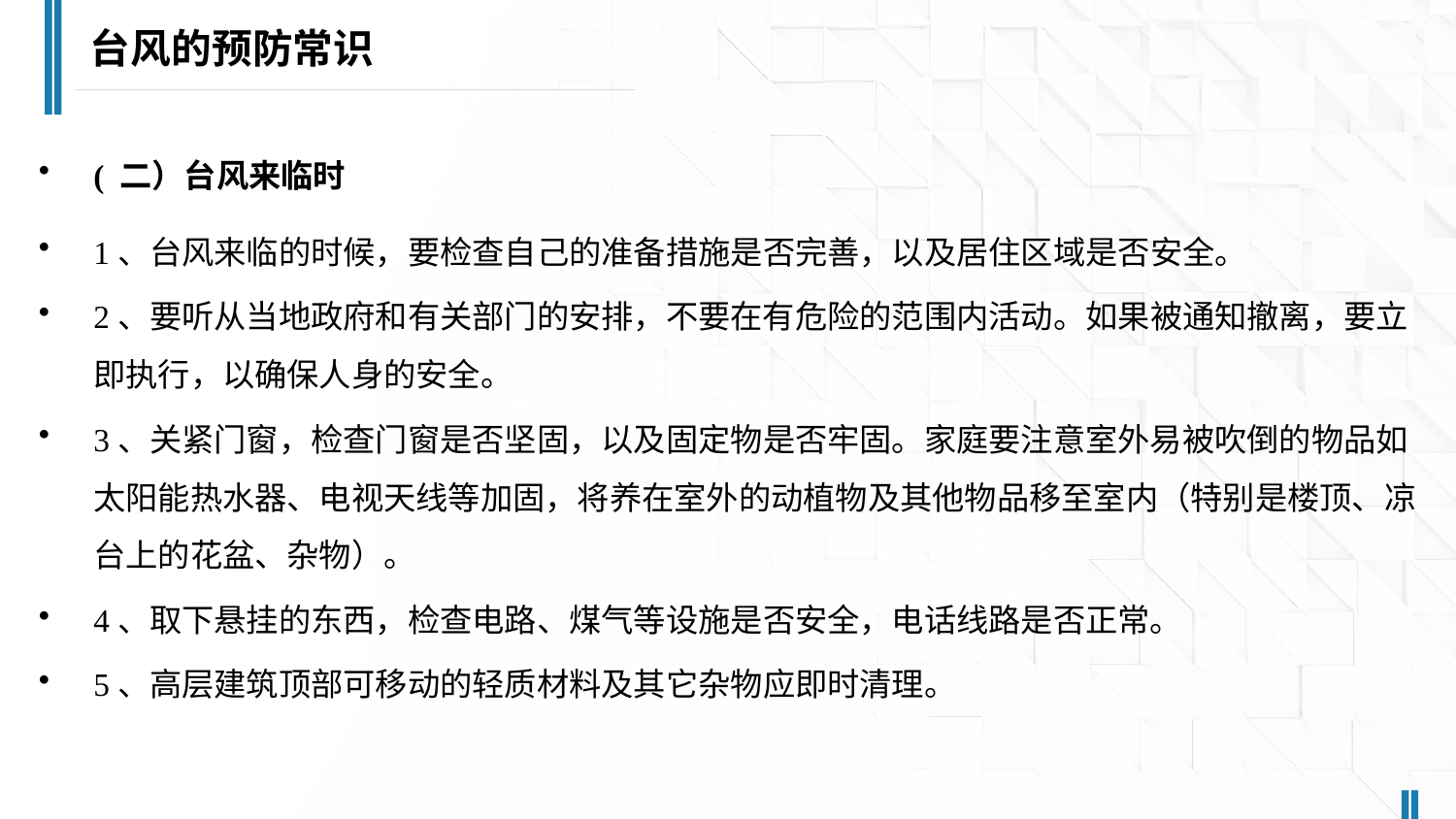

台风的预防常识
( 二）台风来临时
1、台风来临的时候，要检查自己的准备措施是否完善，以及居住区域是否安全。
2、要听从当地政府和有关部门的安排，不要在有危险的范围内活动。如果被通知撤离，要立即执行，以确保人身的安全。
3、关紧门窗，检查门窗是否坚固，以及固定物是否牢固。家庭要注意室外易被吹倒的物品如太阳能热水器、电视天线等加固，将养在室外的动植物及其他物品移至室内（特别是楼顶、凉台上的花盆、杂物）。
4、取下悬挂的东西，检查电路、煤气等设施是否安全，电话线路是否正常。
5、高层建筑顶部可移动的轻质材料及其它杂物应即时清理。